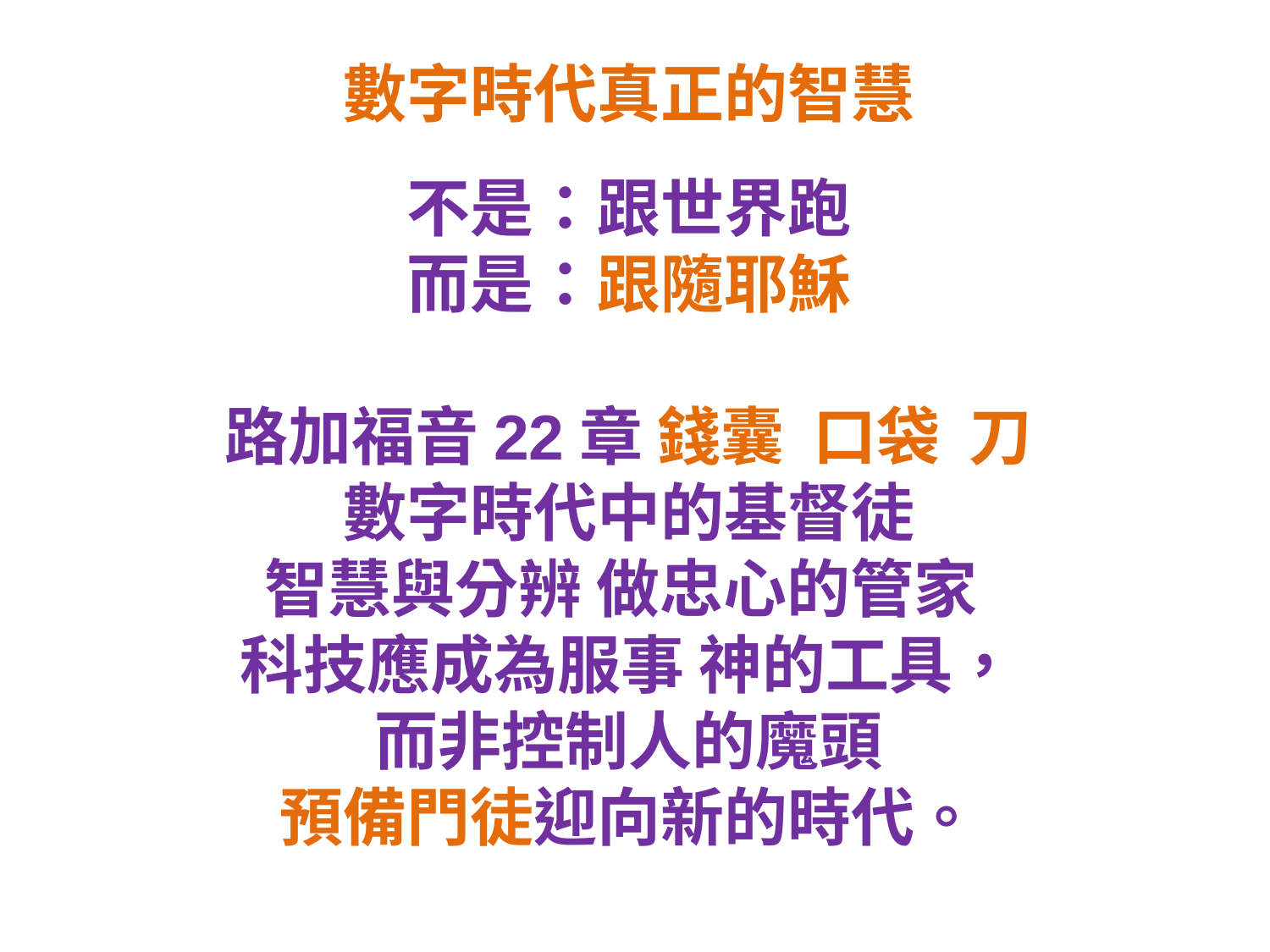

數字時代真正的智慧

不是：跟世界跑
而是：跟隨耶穌

路加福音22章 錢囊  口袋  刀
數字時代中的基督徒
智慧與分辨 做忠心的管家
科技應成為服事 神的工具，
而非控制人的魔頭
預備門徒迎向新的時代。